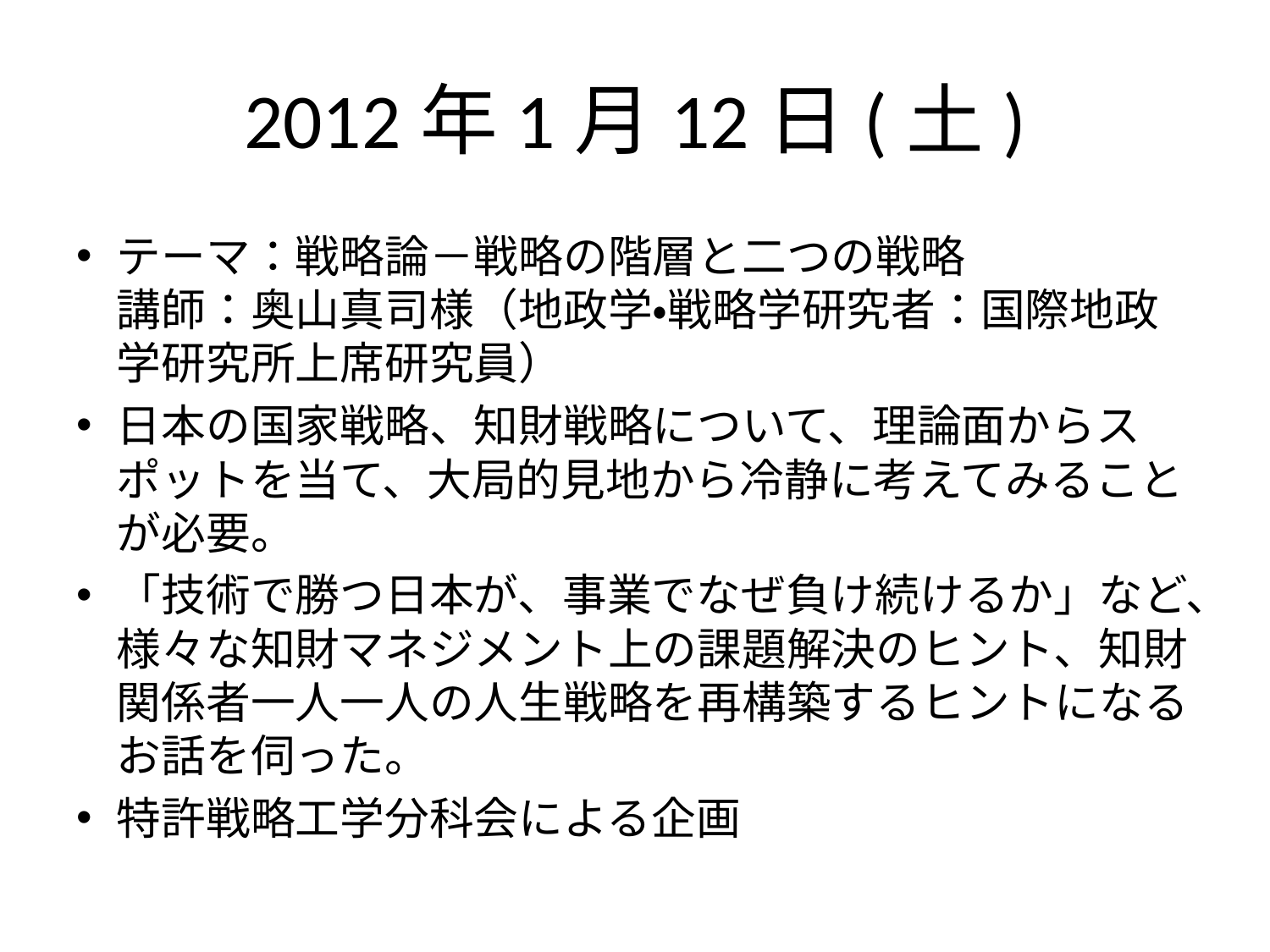

# 2012年1月12日(土)
テーマ：戦略論－戦略の階層と二つの戦略
講師：奥山真司様（地政学・戦略学研究者：国際地政学研究所上席研究員）
日本の国家戦略、知財戦略について、理論面からスポットを当て、大局的見地から冷静に考えてみることが必要。
「技術で勝つ日本が、事業でなぜ負け続けるか」など、様々な知財マネジメント上の課題解決のヒント、知財関係者一人一人の人生戦略を再構築するヒントになるお話を伺った。
特許戦略工学分科会による企画